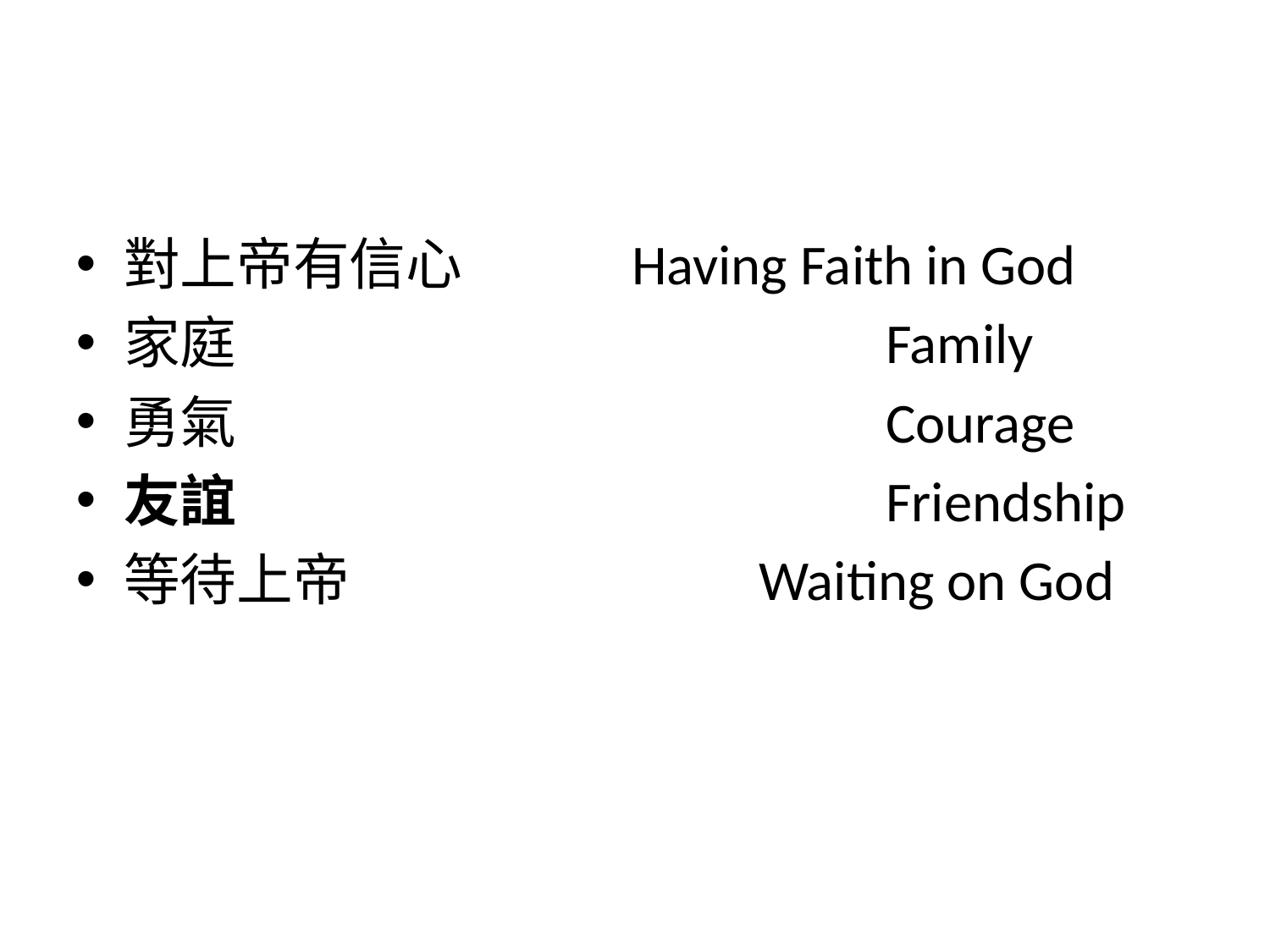

#
對上帝有信心		Having Faith in God
家庭						Family
勇氣						Courage
友誼						Friendship
等待上帝				Waiting on God